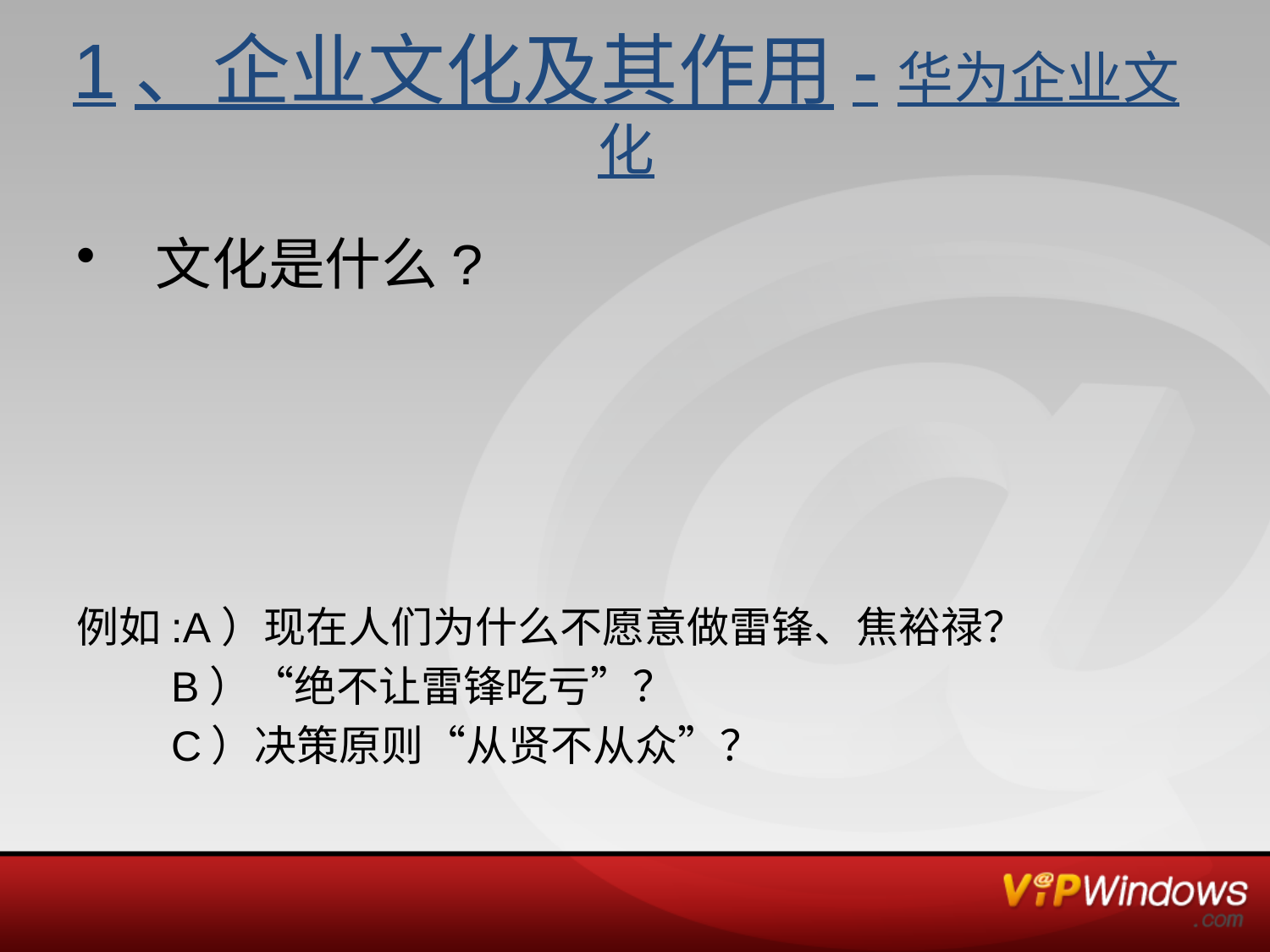

# 1、企业文化及其作用-华为企业文化
文化是什么?

例如:A）现在人们为什么不愿意做雷锋、焦裕禄？
        B）“绝不让雷锋吃亏”？
        C）决策原则“从贤不从众”？